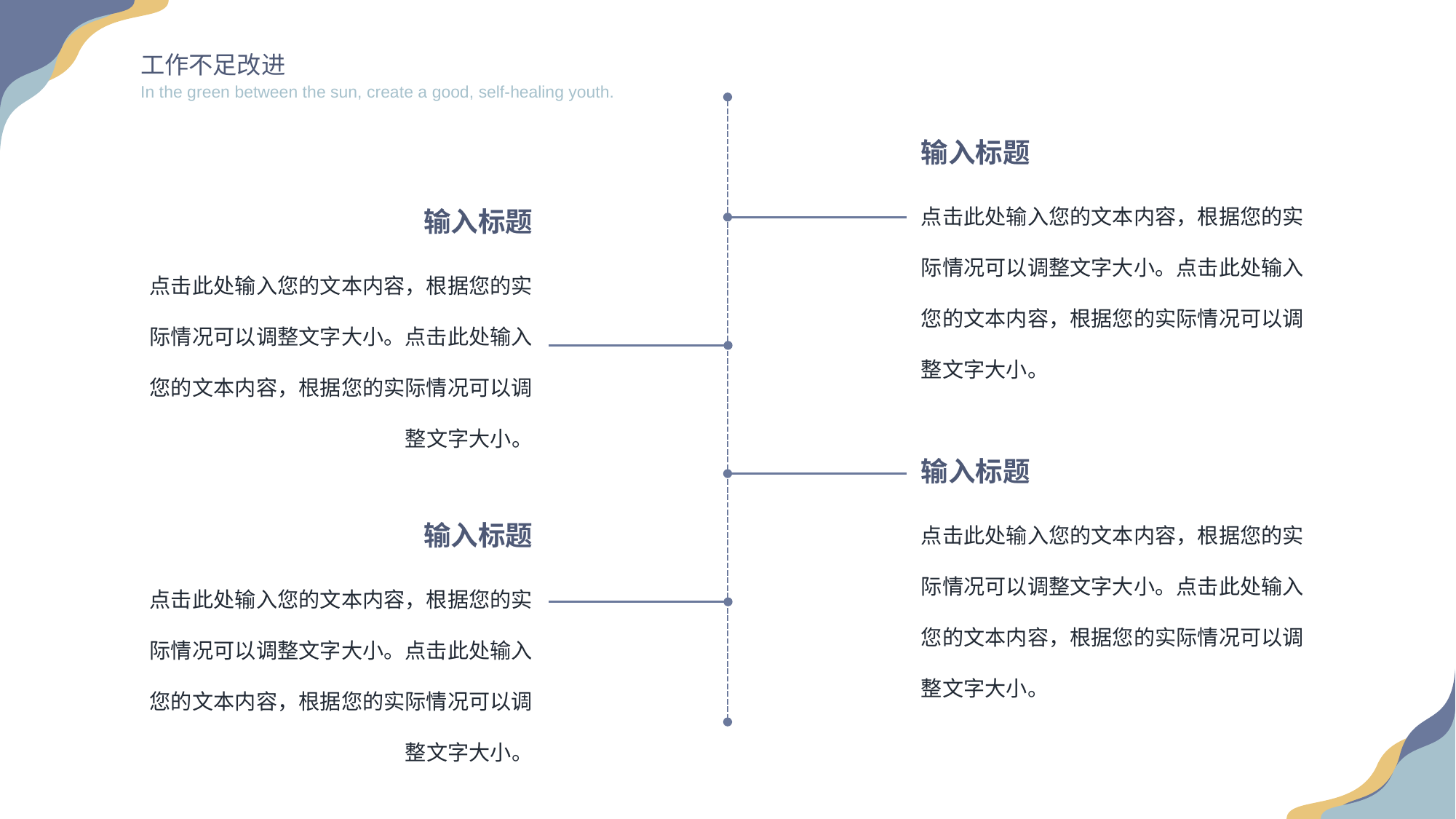

工作不足改进
In the green between the sun, create a good, self-healing youth.
输入标题
点击此处输入您的文本内容，根据您的实际情况可以调整文字大小。点击此处输入您的文本内容，根据您的实际情况可以调整文字大小。
输入标题
点击此处输入您的文本内容，根据您的实际情况可以调整文字大小。点击此处输入您的文本内容，根据您的实际情况可以调整文字大小。
输入标题
点击此处输入您的文本内容，根据您的实际情况可以调整文字大小。点击此处输入您的文本内容，根据您的实际情况可以调整文字大小。
输入标题
点击此处输入您的文本内容，根据您的实际情况可以调整文字大小。点击此处输入您的文本内容，根据您的实际情况可以调整文字大小。